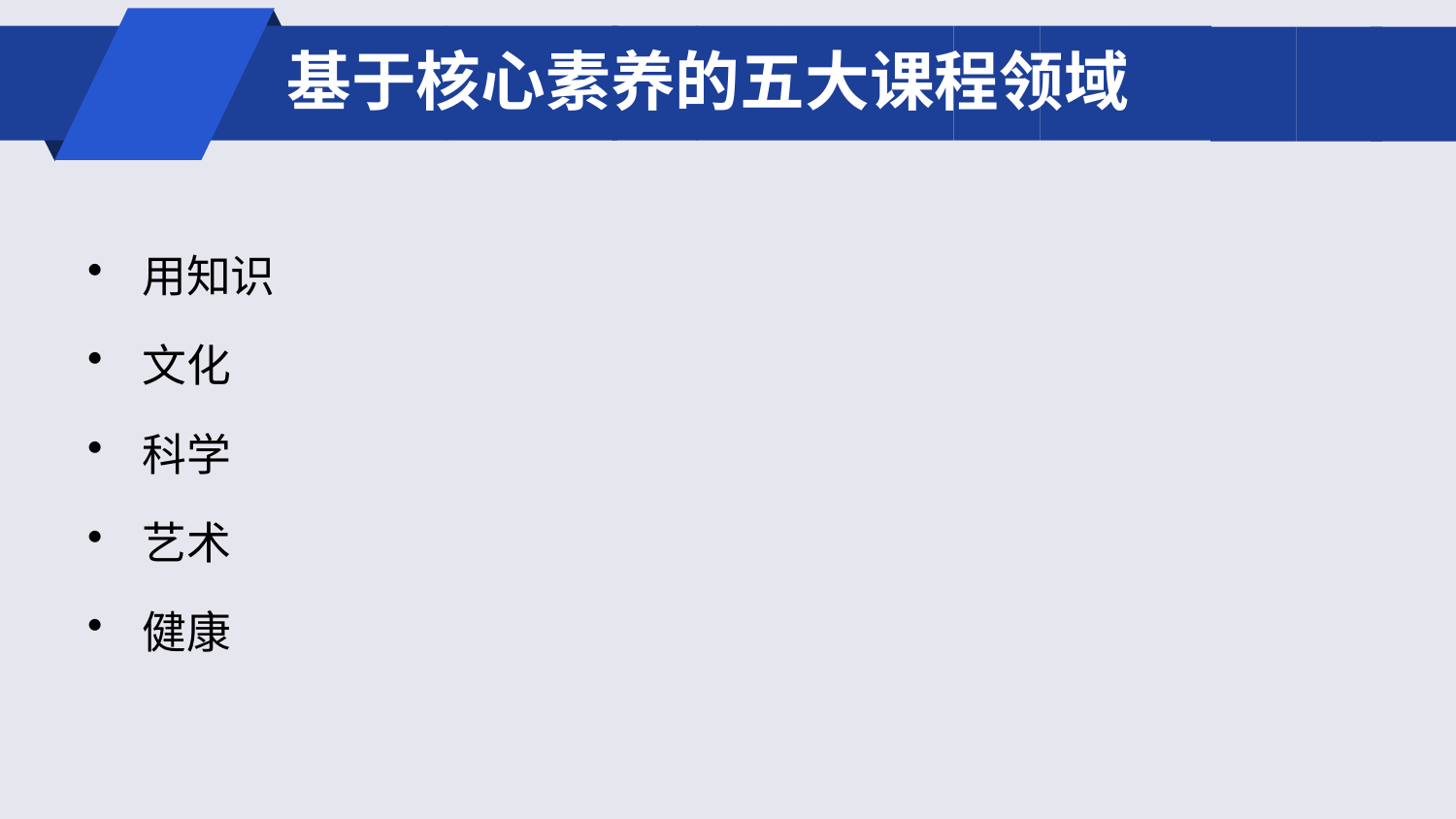

# 基于核心素养的五大课程领域
用知识
文化
科学
艺术
健康